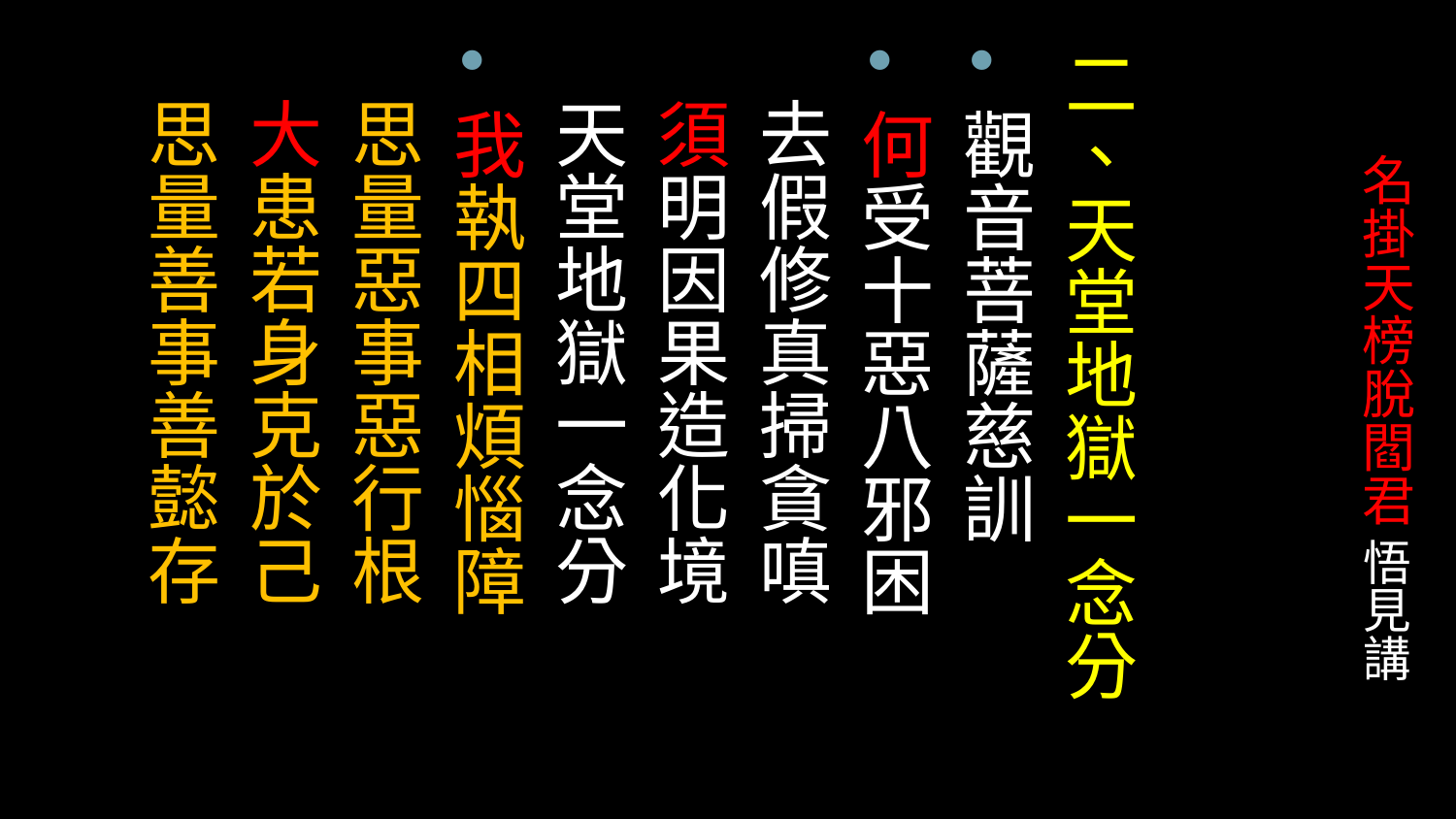

二、天堂地獄一念分
觀音菩薩慈訓
何受十惡八邪困
  去假修真掃貪嗔
  須明因果造化境
  天堂地獄一念分
我執四相煩惱障
  思量惡事惡行根
  大患若身克於己
  思量善事善懿存

# 名掛天榜脫閻君 悟見講